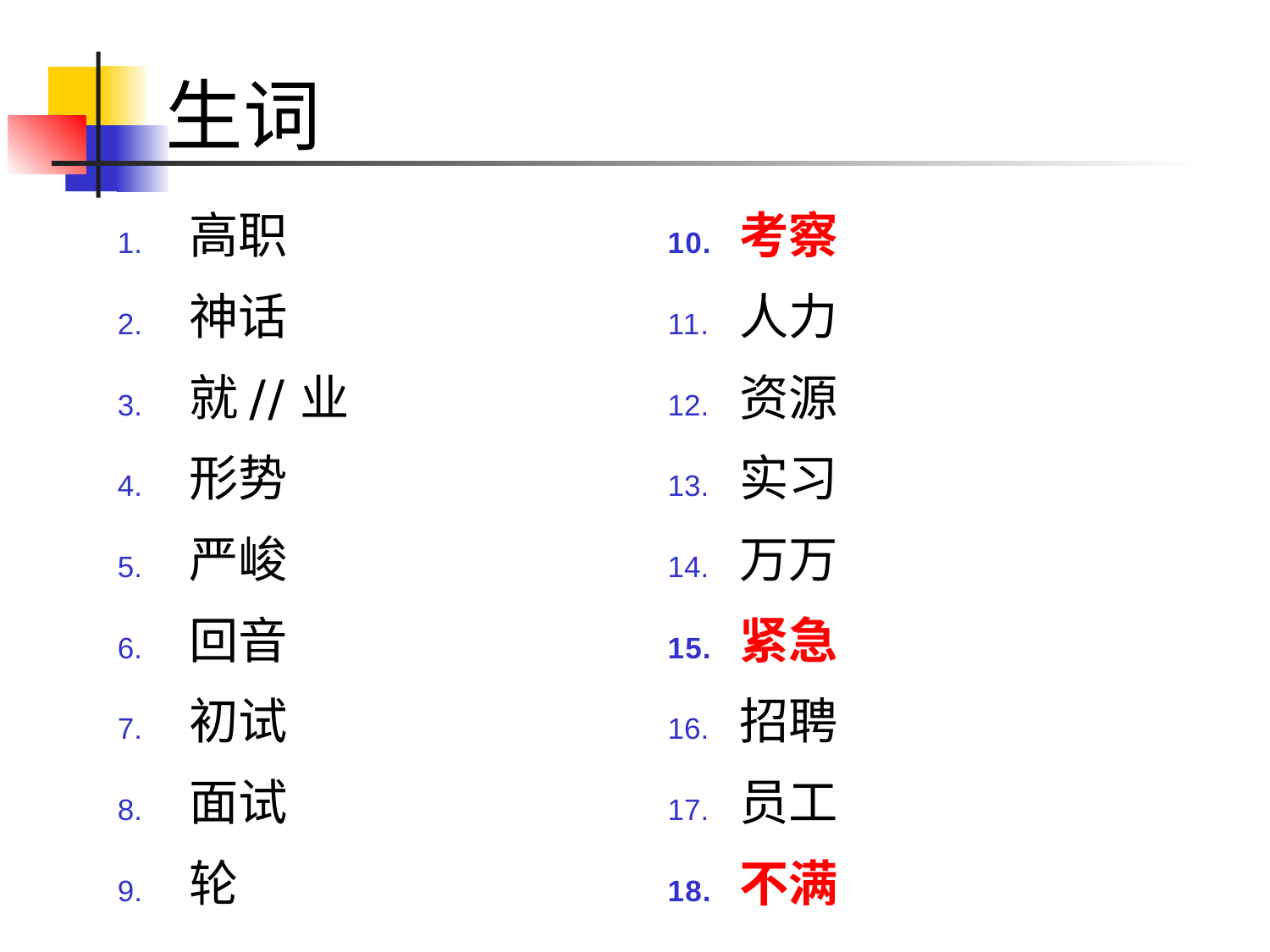

# 生词
高职
神话
就//业
形势
严峻
回音
初试
面试
轮
考察
人力
资源
实习
万万
紧急
招聘
员工
不满